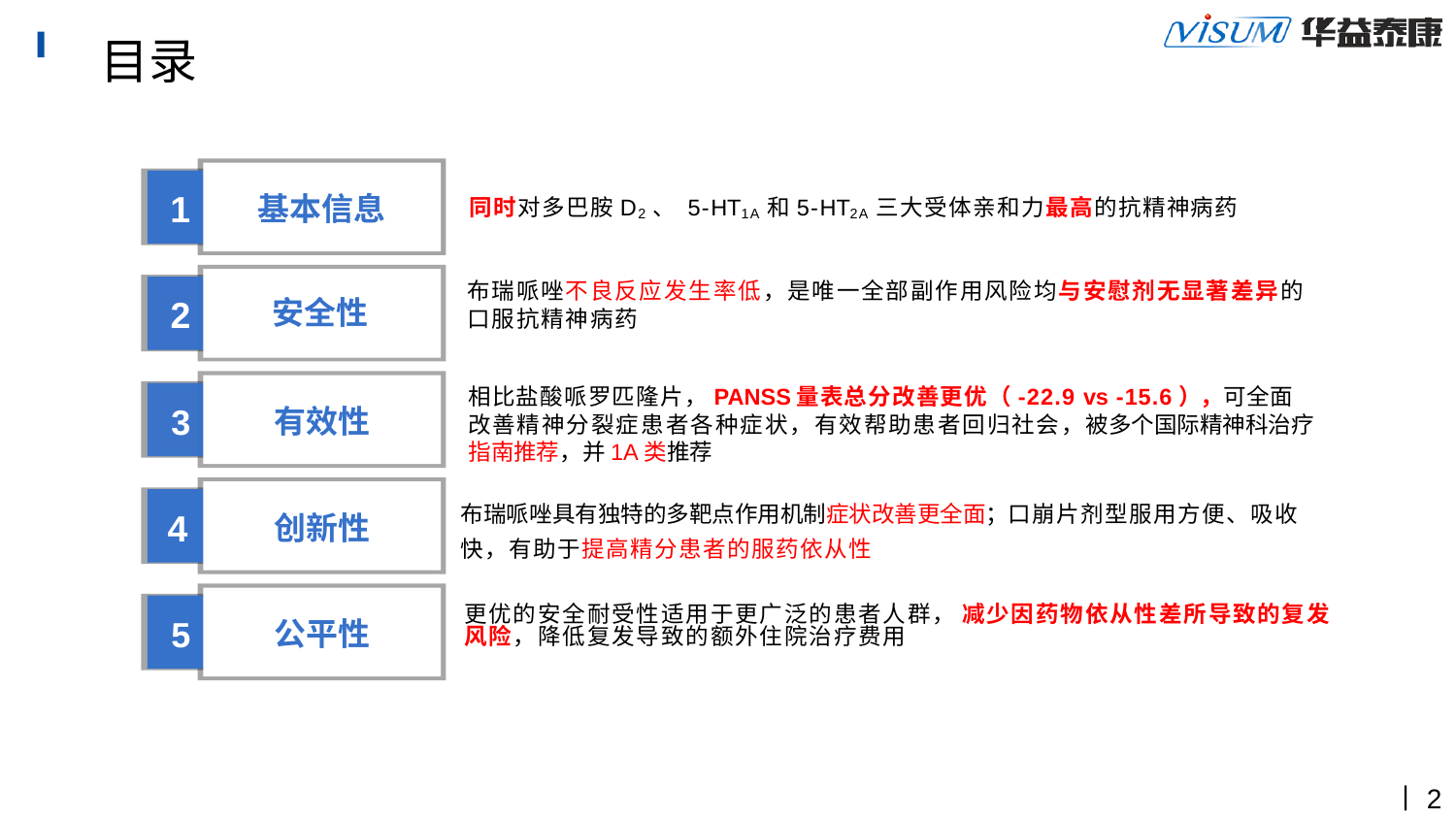

目录

1

基本信息

同时对多巴胺D2、 5-HT1A和5-HT2A三大受体亲和力最高的抗精神病药

2

安全性
布瑞哌唑不良反应发生率低，是唯一全部副作用风险均与安慰剂无显著差异的口服抗精神病药

3
相比盐酸哌罗匹隆片，PANSS量表总分改善更优（-22.9 vs -15.6），可全面改善精神分裂症患者各种症状，有效帮助患者回归社会，被多个国际精神科治疗指南推荐，并1A类推荐

有效性

4

创新性
布瑞哌唑具有独特的多靶点作用机制症状改善更全面；口崩片剂型服用方便、吸收快，有助于提高精分患者的服药依从性

5

公平性
更优的安全耐受性适用于更广泛的患者人群， 减少因药物依从性差所导致的复发  风险，降低复发导致的额外住院治疗费用